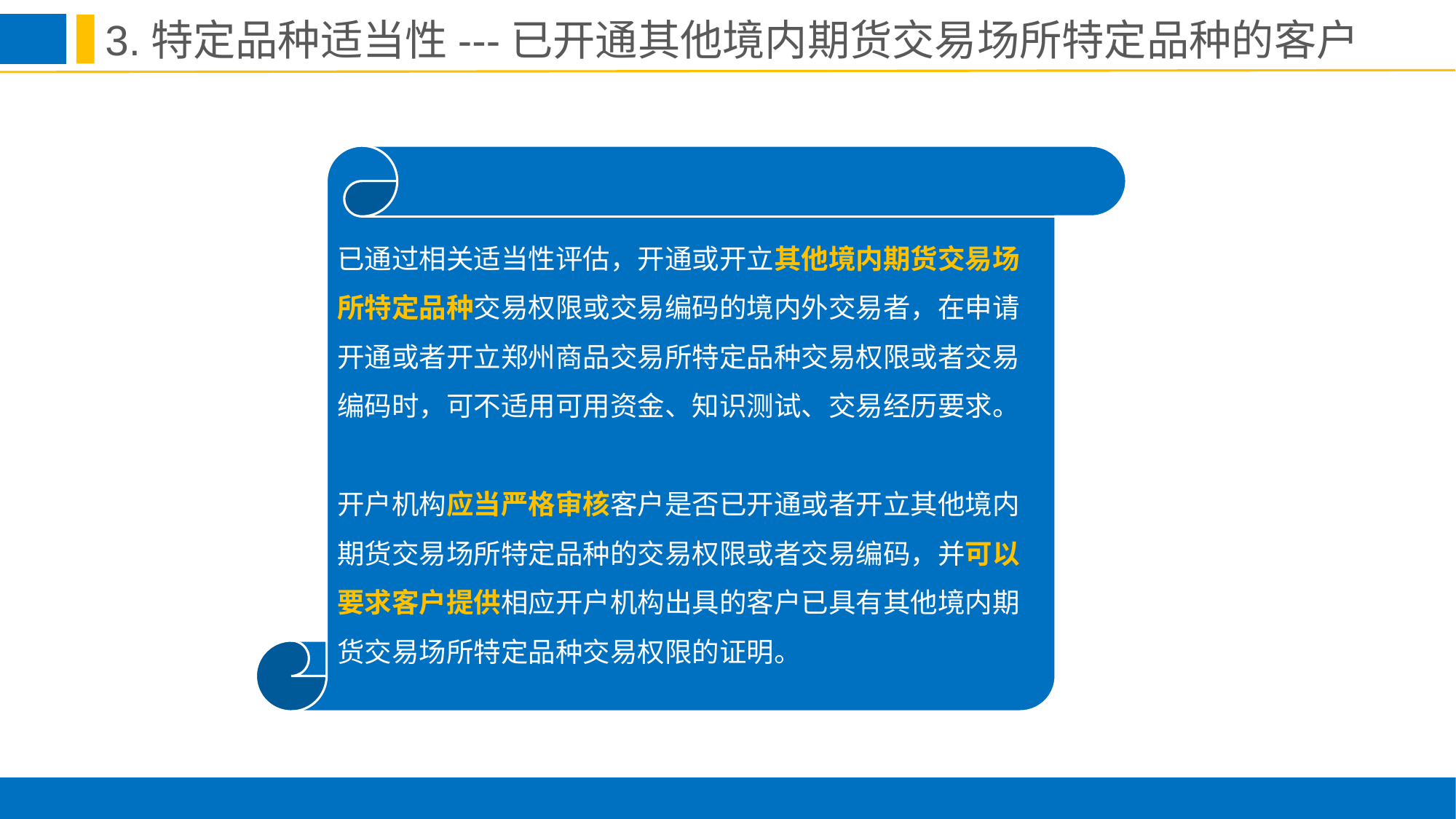

3.特定品种适当性---已开通其他境内期货交易场所特定品种的客户

已通过相关适当性评估，开通或开立其他境内期货交易场所特定品种交易权限或交易编码的境内外交易者，在申请开通或者开立郑州商品交易所特定品种交易权限或者交易编码时，可不适用可用资金、知识测试、交易经历要求。

开户机构应当严格审核客户是否已开通或者开立其他境内期货交易场所特定品种的交易权限或者交易编码，并可以要求客户提供相应开户机构出具的客户已具有其他境内期货交易场所特定品种交易权限的证明。